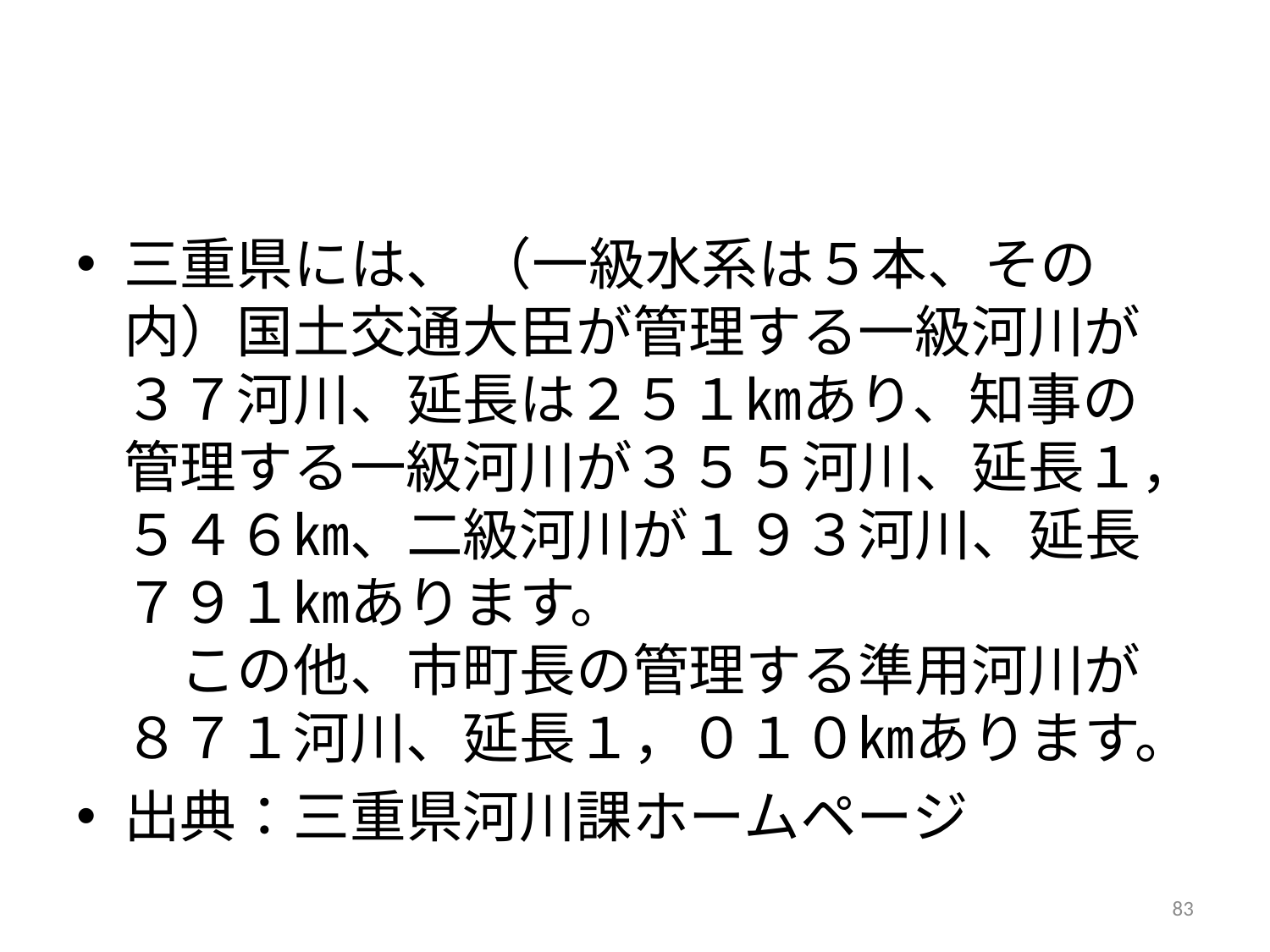

三重県には、 （一級水系は５本、その内）国土交通大臣が管理する一級河川が３７河川、延長は２５１㎞あり、知事の管理する一級河川が３５５河川、延長１，５４６㎞、二級河川が１９３河川、延長７９１㎞あります。
　この他、市町長の管理する準用河川が８７１河川、延長１，０１０㎞あります。
出典：三重県河川課ホームページ
83